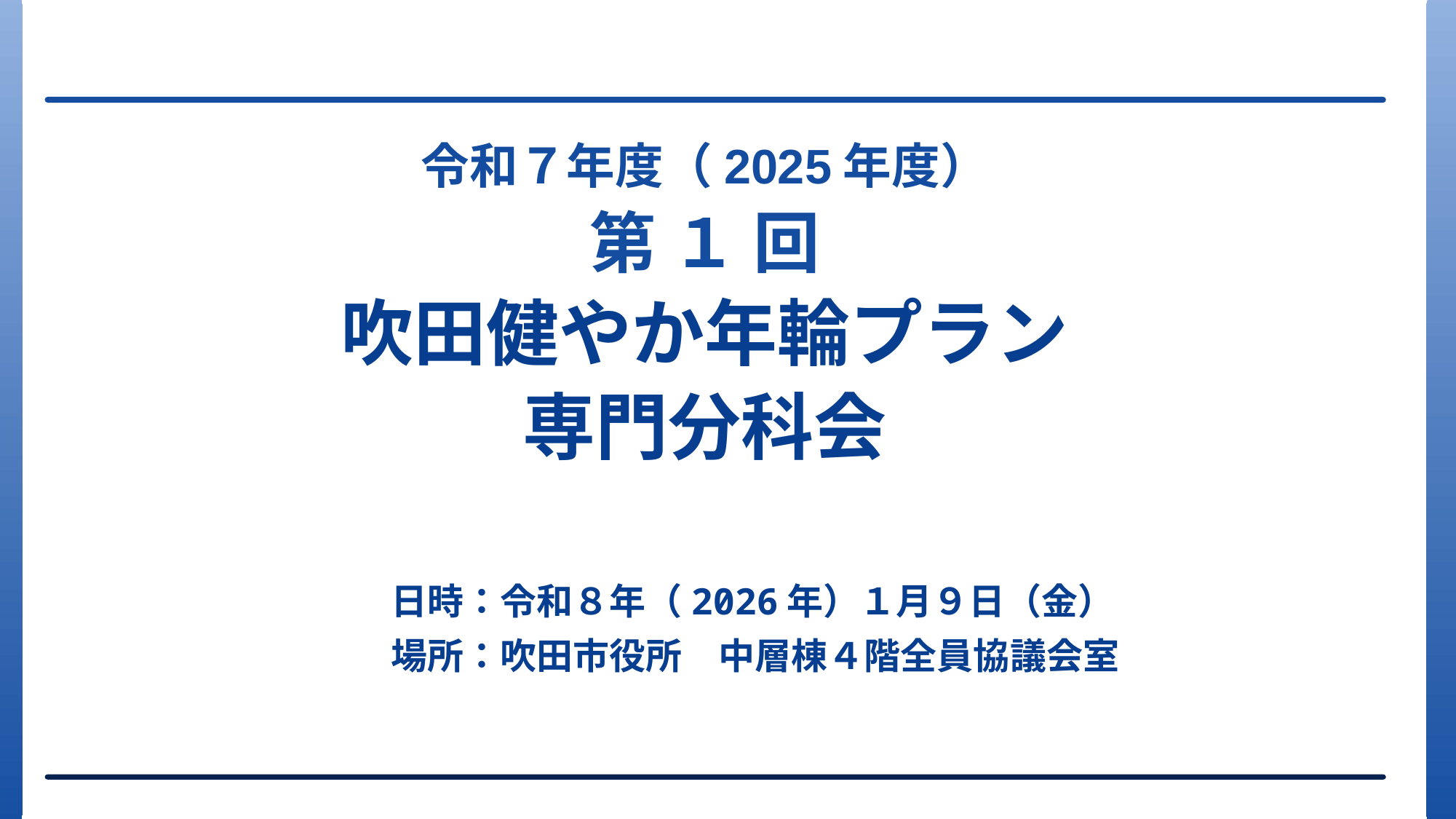

令和７年度（2025年度）
第 １ 回
吹田健やか年輪プラン
専門分科会
日時：令和８年（2026年）１月９日（金）
場所：吹田市役所　中層棟４階全員協議会室